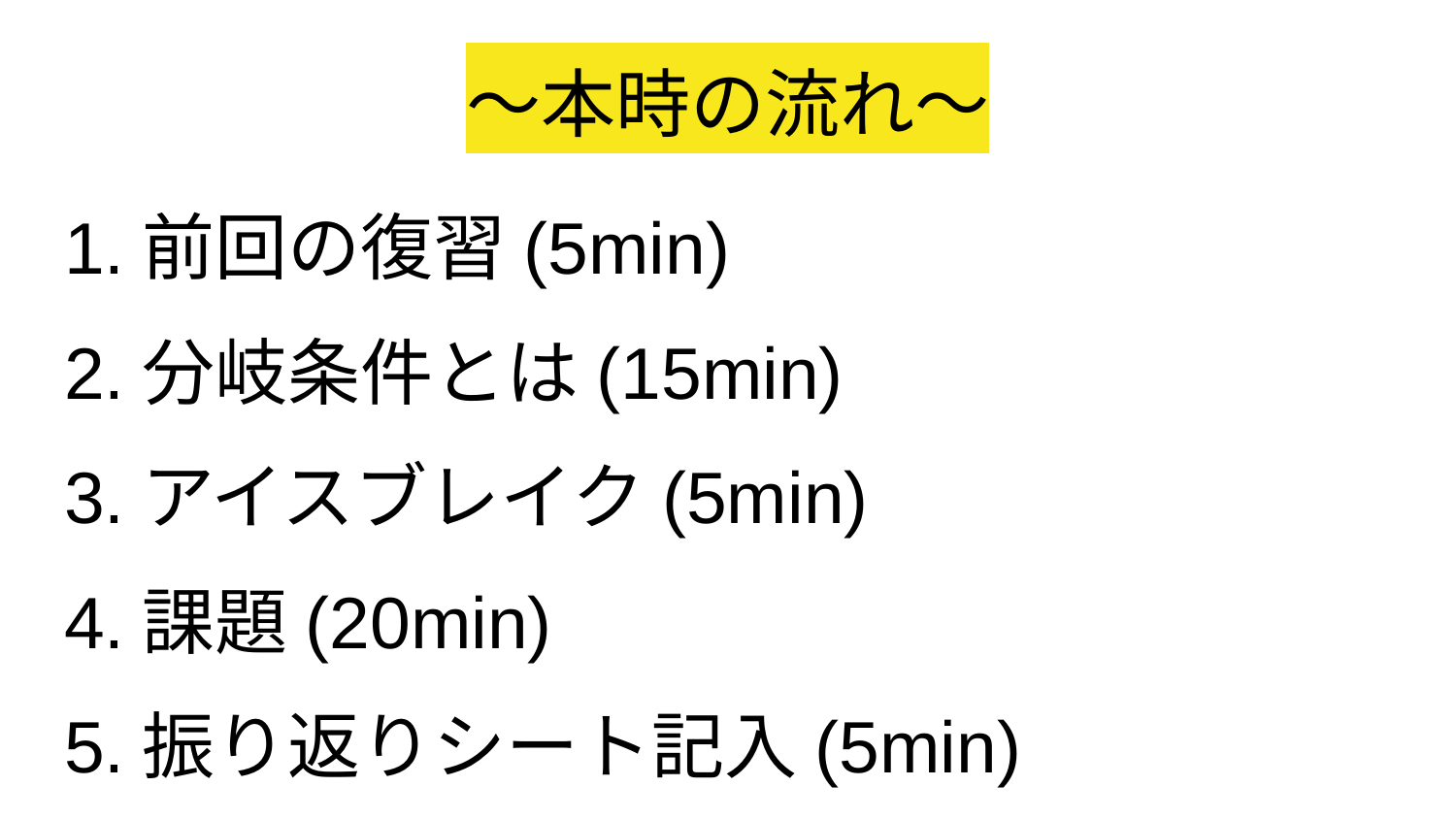

# ～本時の流れ～
1.前回の復習(5min)
2.分岐条件とは(15min)
3.アイスブレイク(5min)
4.課題(20min)
5.振り返りシート記入(5min)